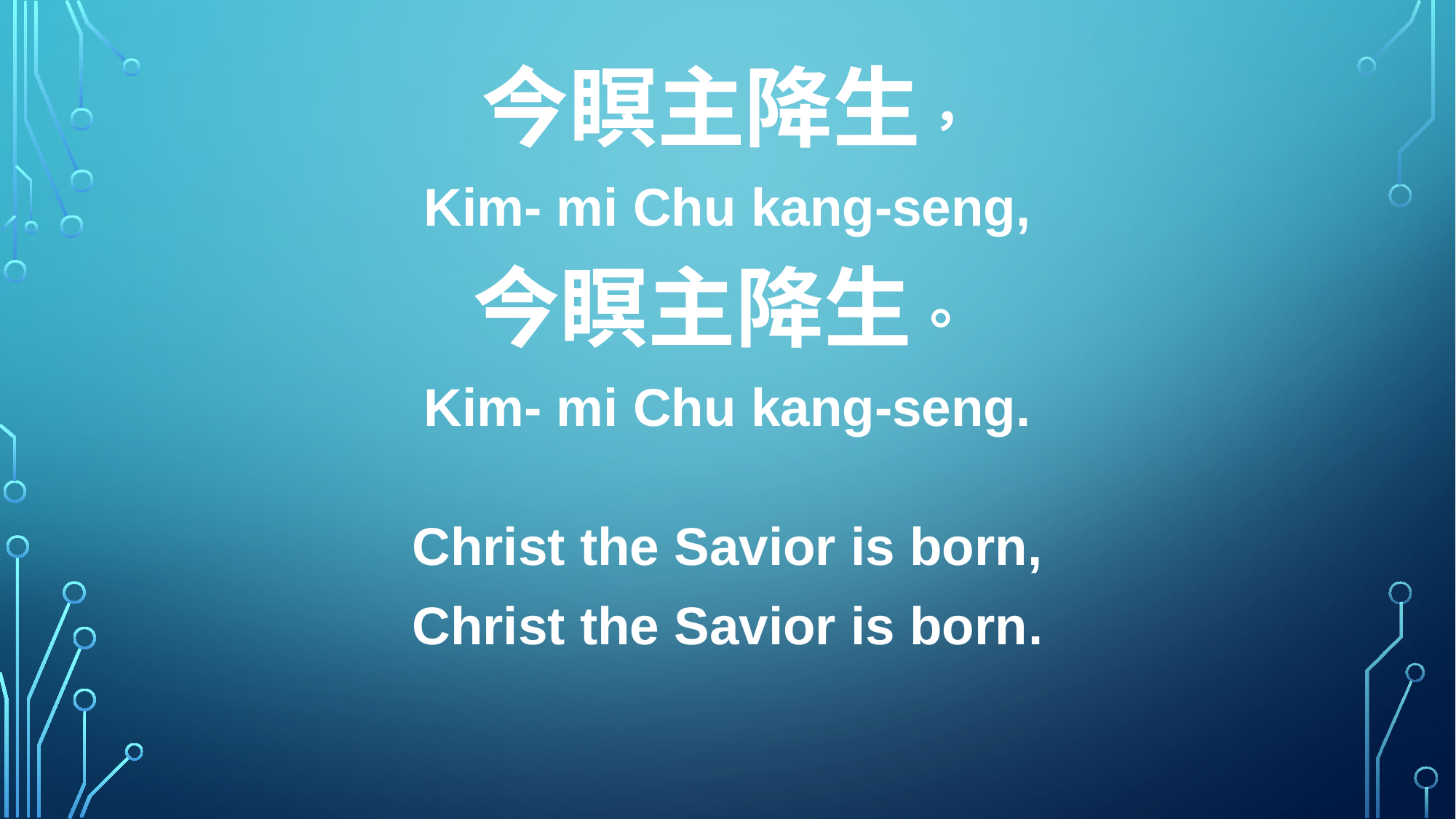

今瞑主降生，
Kim- mi Chu kang-seng,
今瞑主降生。
Kim- mi Chu kang-seng.

Christ the Savior is born,
Christ the Savior is born.